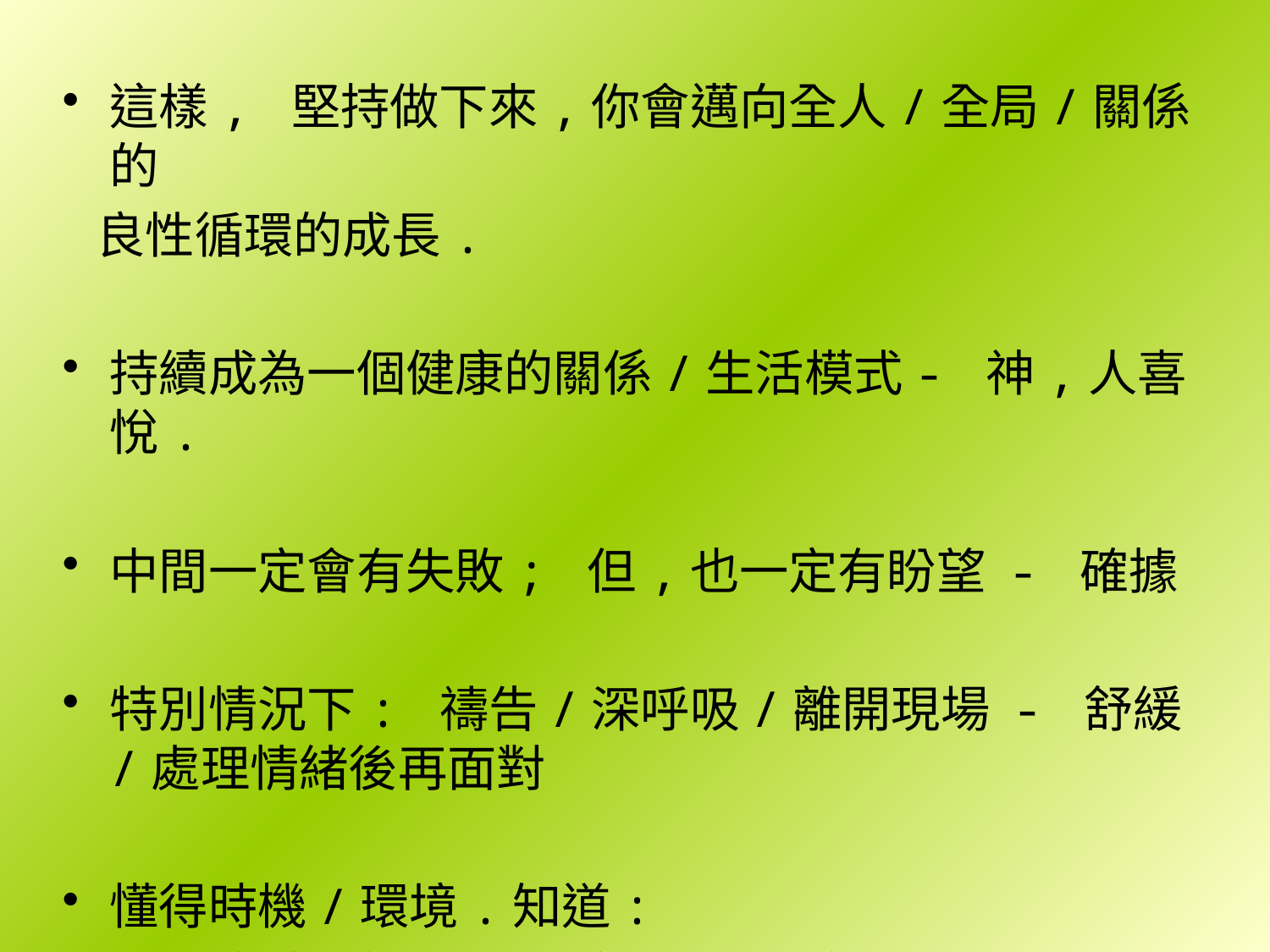

這樣, 堅持做下來,你會邁向全人/全局/關係的
  良性循環的成長.

持續成為一個健康的關係/生活模式- 神,人喜悅.

中間一定會有失敗; 但,也一定有盼望 - 確據

特別情況下: 禱告/深呼吸/離開現場 - 舒緩/處理情緒後再面對

懂得時機/環境.知道:
  "甚麼時候講, 在哪講, 一次講多少"....